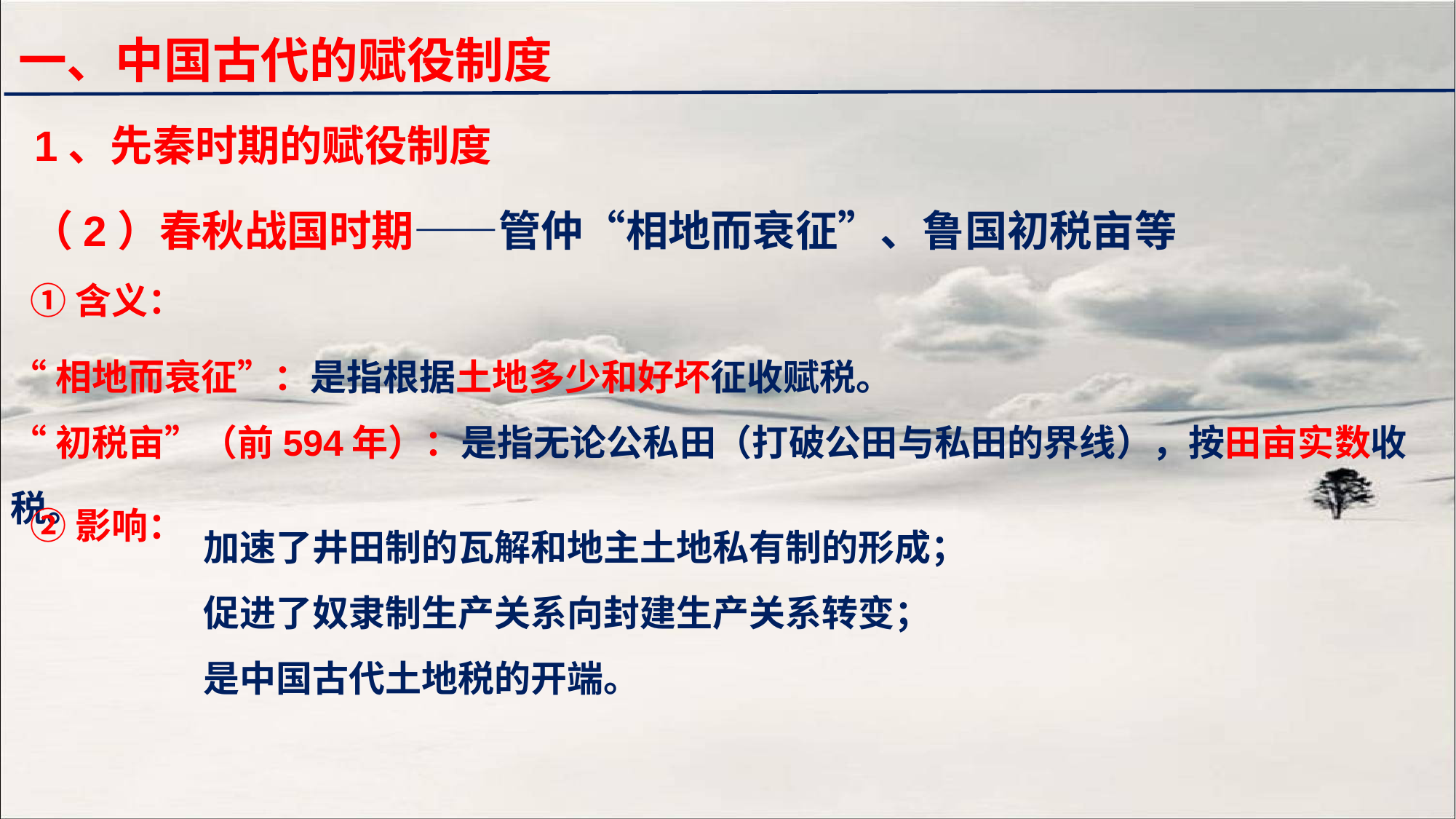

一、中国古代的赋役制度
1、先秦时期的赋役制度
（2）春秋战国时期——管仲“相地而衰征”、鲁国初税亩等
①含义：
“相地而衰征”：是指根据土地多少和好坏征收赋税。
“初税亩”（前594年）：是指无论公私田（打破公田与私田的界线），按田亩实数收税。
②影响：
加速了井田制的瓦解和地主土地私有制的形成；
促进了奴隶制生产关系向封建生产关系转变；
是中国古代土地税的开端。